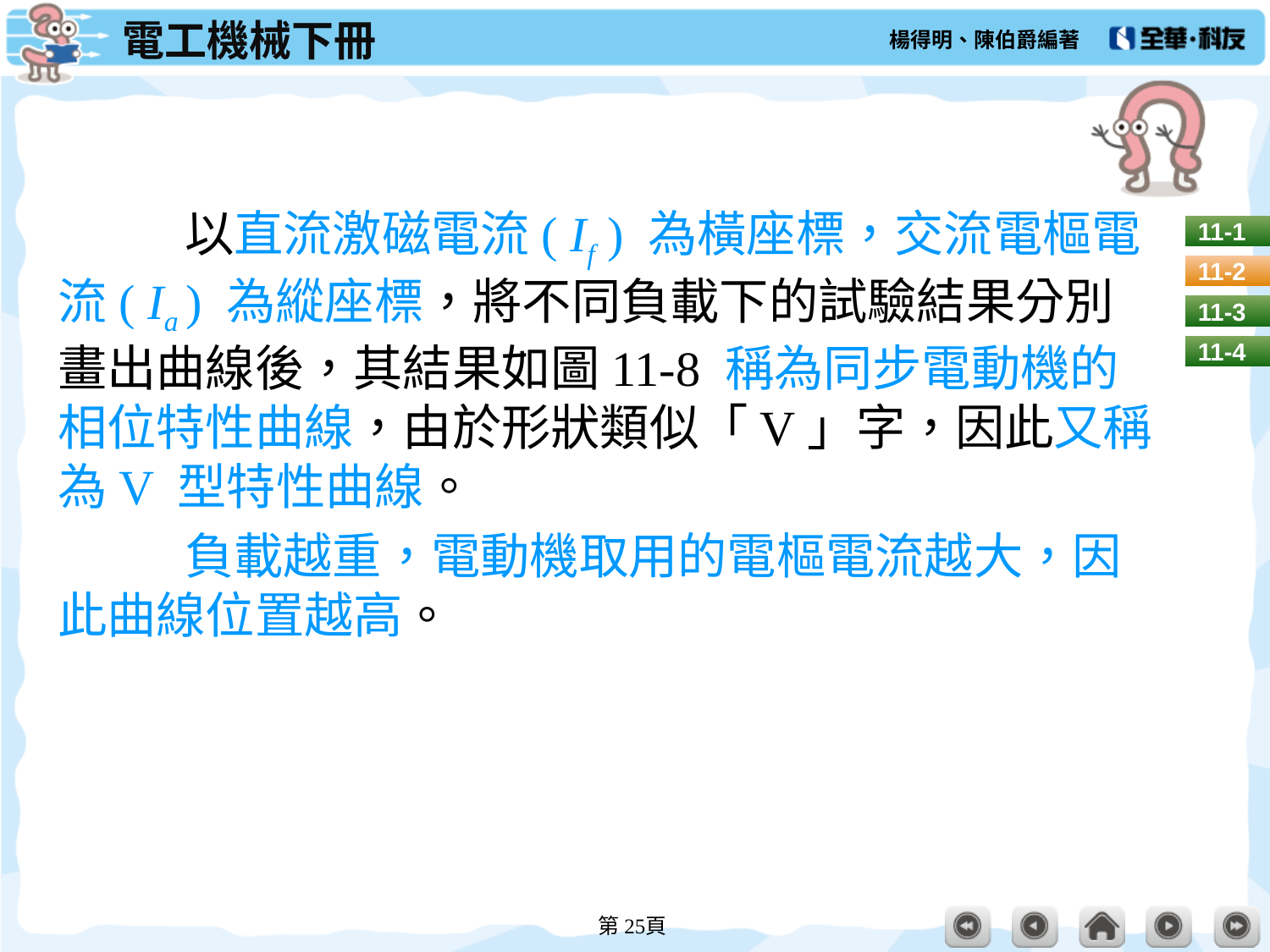

#
	以直流激磁電流( If ) 為橫座標，交流電樞電流( Ia ) 為縱座標，將不同負載下的試驗結果分別畫出曲線後，其結果如圖11-8 稱為同步電動機的相位特性曲線，由於形狀類似「V」字，因此又稱為V 型特性曲線。
	負載越重，電動機取用的電樞電流越大，因此曲線位置越高。